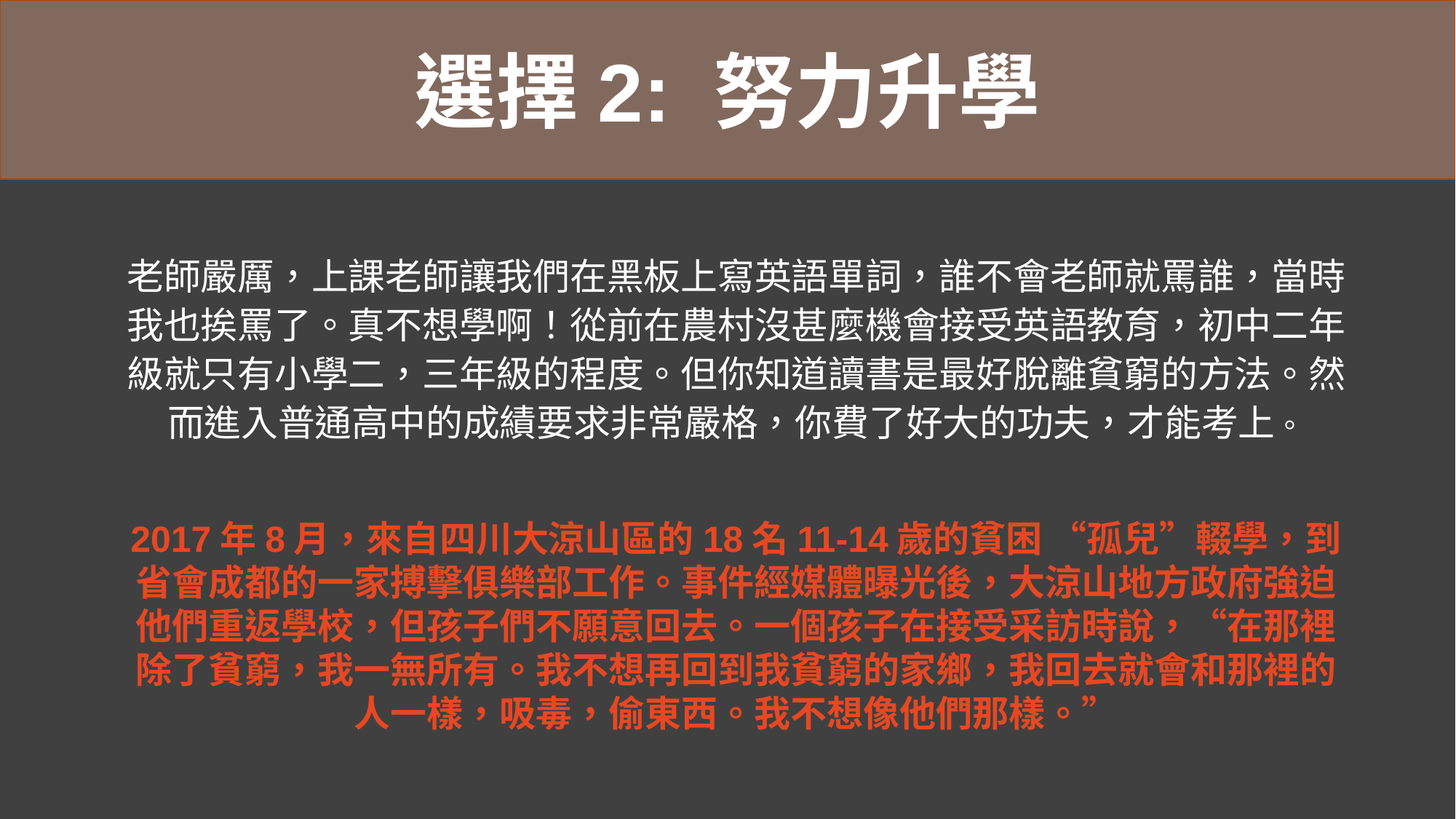

選擇2: 努力升學
老師嚴厲，上課老師讓我們在黑板上寫英語單詞，誰不會老師就罵誰，當時我也挨罵了。真不想學啊！從前在農村沒甚麼機會接受英語教育，初中二年級就只有小學二，三年級的程度。但你知道讀書是最好脫離貧窮的方法。然而進入普通高中的成績要求非常嚴格，你費了好大的功夫，才能考上。
2017年8月，來自四川大涼山區的18名11-14歲的貧困 “孤兒”輟學，到省會成都的一家搏擊俱樂部工作。事件經媒體曝光後，大涼山地方政府強迫他們重返學校，但孩子們不願意回去。一個孩子在接受采訪時說，“在那裡除了貧窮，我一無所有。我不想再回到我貧窮的家鄉，我回去就會和那裡的人一樣，吸毒，偷東西。我不想像他們那樣。”